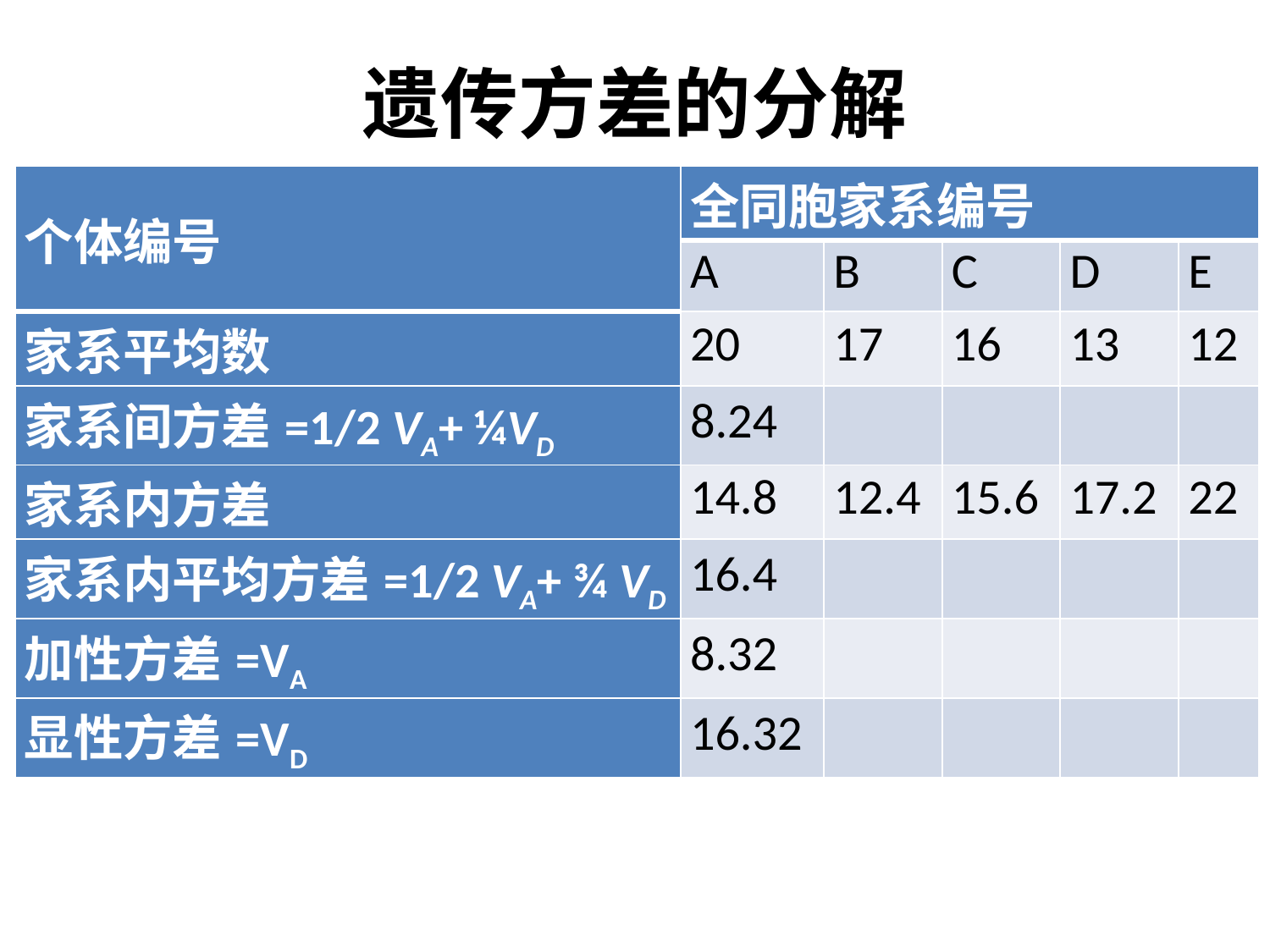

# 遗传方差的分解
| 个体编号 | 全同胞家系编号 |  |  |  |  |
| --- | --- | --- | --- | --- | --- |
|  | A | B | C | D | E |
| 家系平均数 | 20 | 17 | 16 | 13 | 12 |
| 家系间方差=1/2 VA+ ¼VD | 8.24 |  |  |  |  |
| 家系内方差 | 14.8 | 12.4 | 15.6 | 17.2 | 22 |
| 家系内平均方差=1/2 VA+ ¾ VD | 16.4 |  |  |  |  |
| 加性方差=VA | 8.32 |  |  |  |  |
| 显性方差=VD | 16.32 |  |  |  |  |